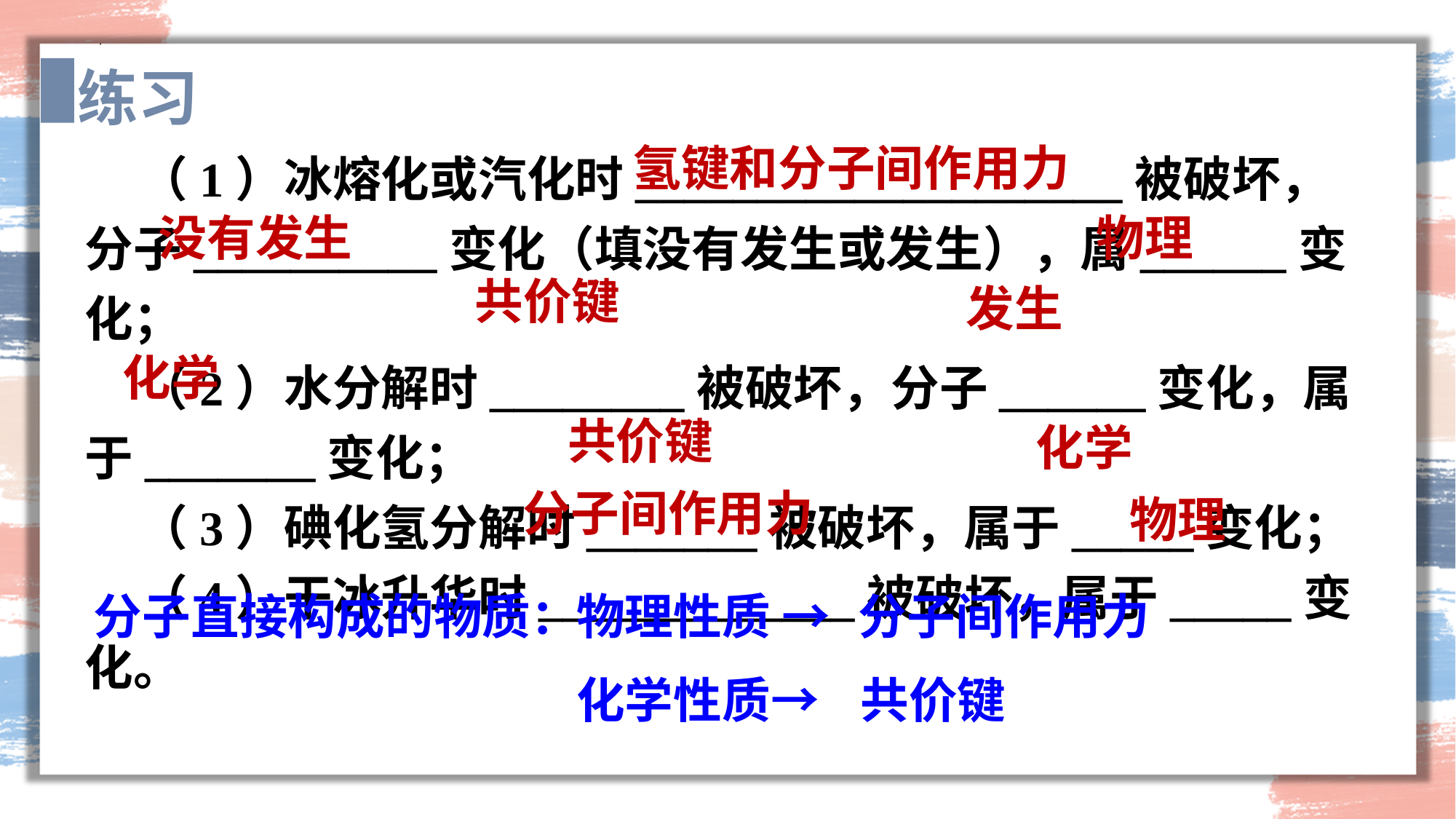

练习

（1）冰熔化或汽化时____________________被破坏，分子__________变化（填没有发生或发生），属______变化；
（2）水分解时________被破坏，分子______变化，属于_______变化；
（3）碘化氢分解时_______被破坏，属于_____变化；
（4）干冰升华时_____________被破坏，属于_____变化。
氢键和分子间作用力
没有发生
物理
发生
共价键
化学
化学
共价键
分子间作用力
物理
分子直接构成的物质：
物理性质 →
分子间作用力
化学性质→
共价键